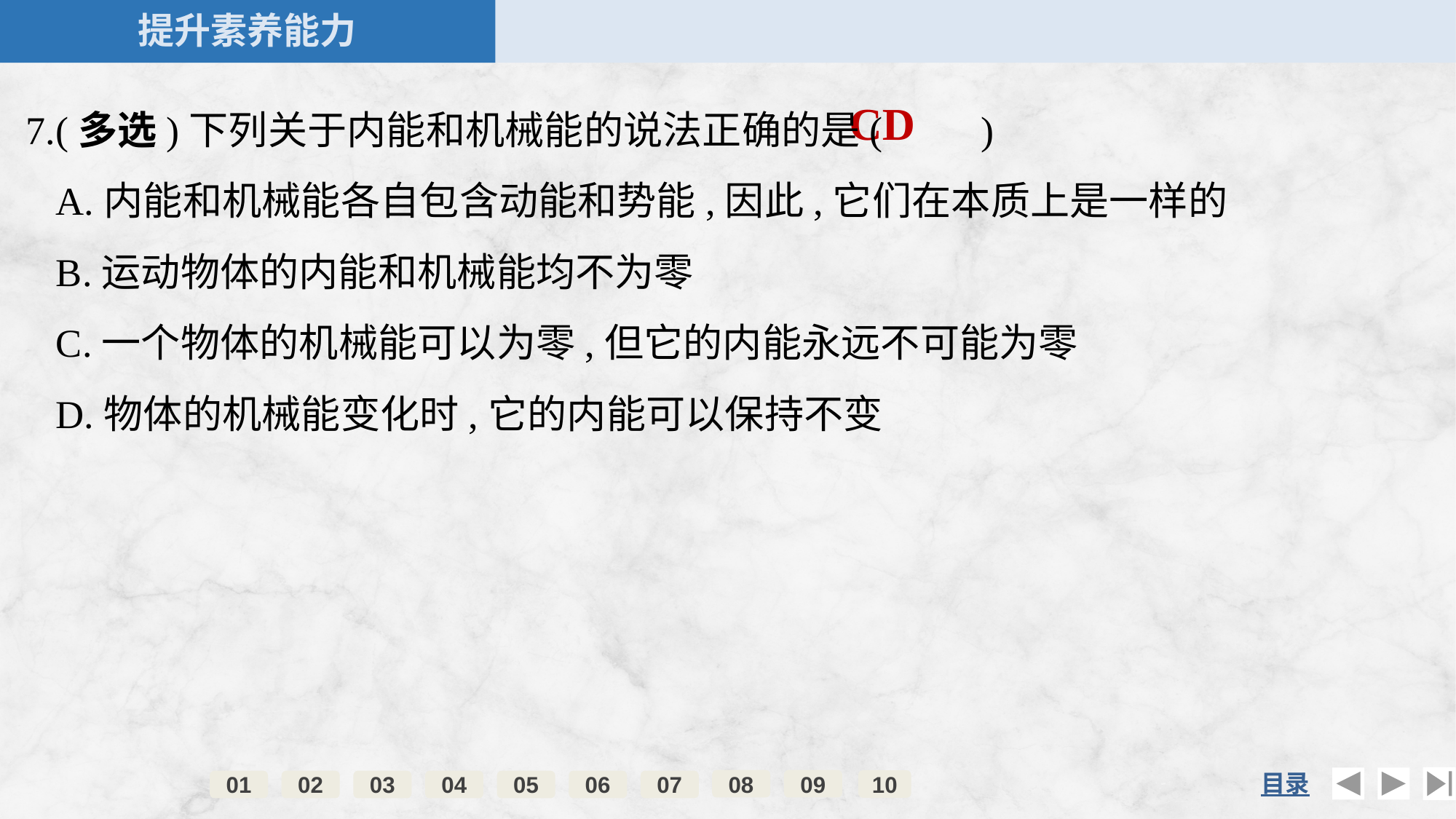

7.(多选)下列关于内能和机械能的说法正确的是(　　)
A.内能和机械能各自包含动能和势能,因此,它们在本质上是一样的
B.运动物体的内能和机械能均不为零
C.一个物体的机械能可以为零,但它的内能永远不可能为零
D.物体的机械能变化时,它的内能可以保持不变
CD